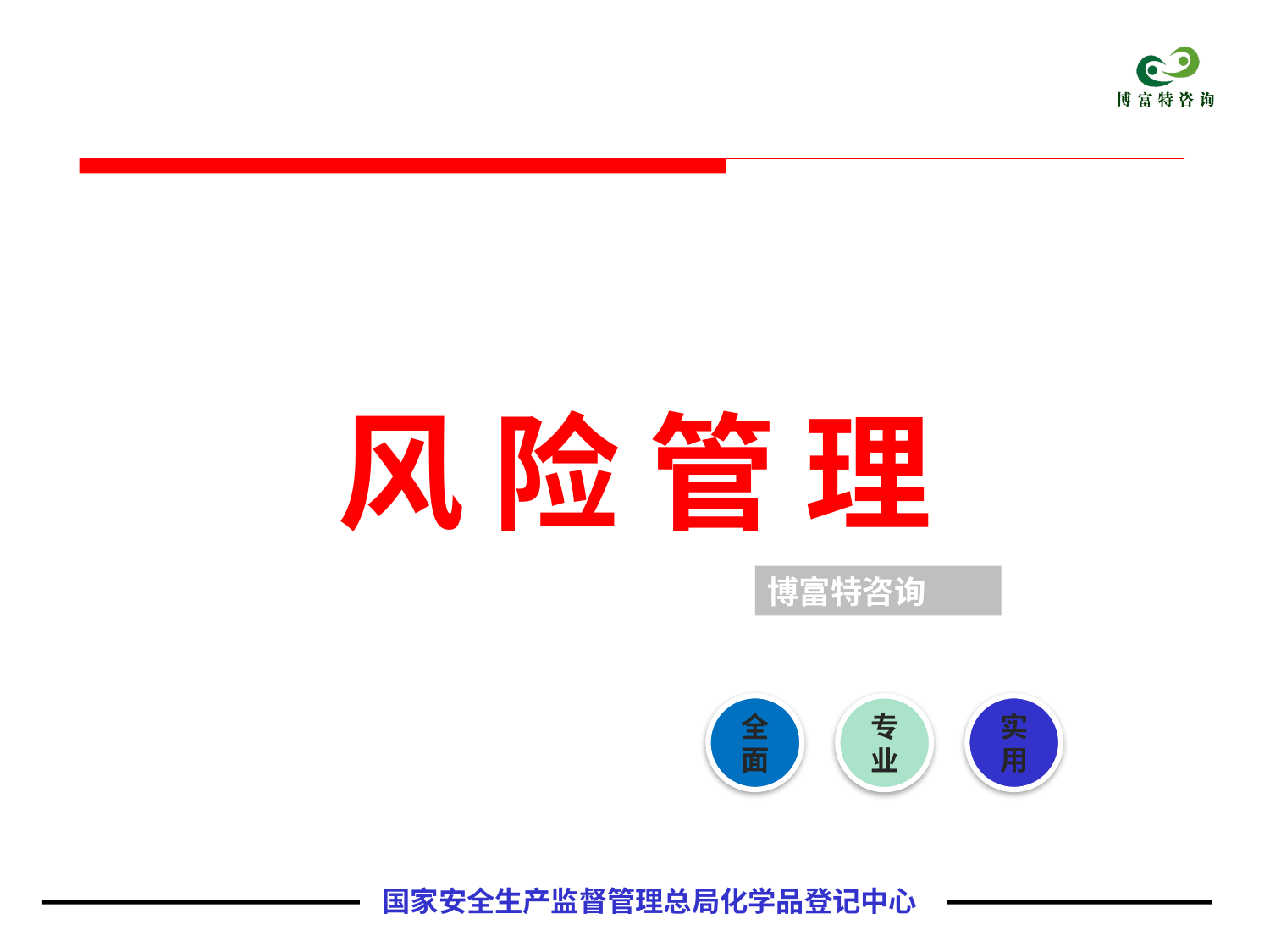

#
风 险 管 理
博富特咨询
全面
实用
专业